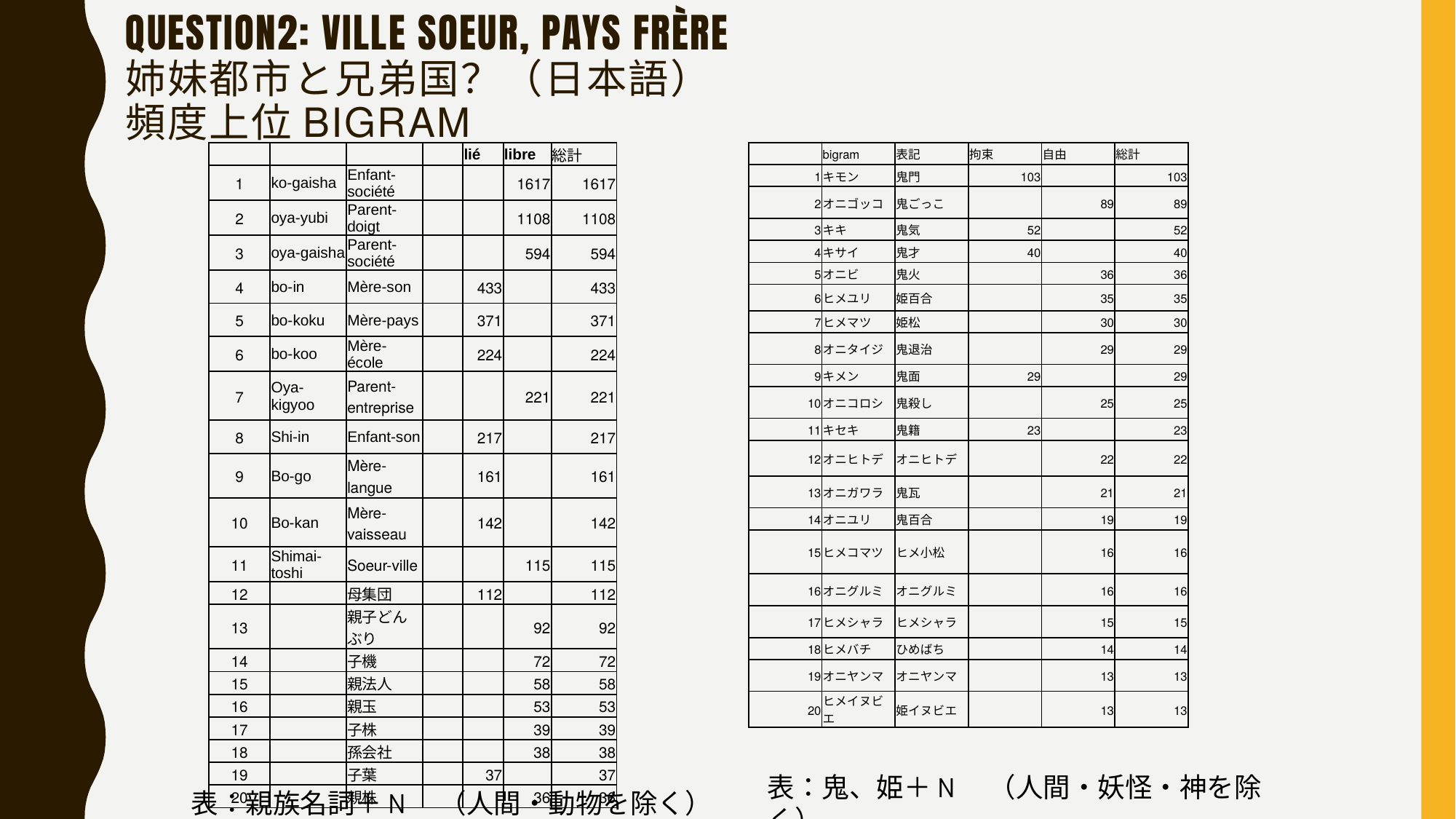

# Question2: ville soeur, Pays Frère 姉妹都市と兄弟国？（日本語） 頻度上位BIgram
|  |  |  |  | lié | libre | 総計 |
| --- | --- | --- | --- | --- | --- | --- |
| 1 | ko-gaisha | Enfant-société |  |  | 1617 | 1617 |
| 2 | oya-yubi | Parent-doigt |  |  | 1108 | 1108 |
| 3 | oya-gaisha | Parent-société |  |  | 594 | 594 |
| 4 | bo-in | Mère-son |  | 433 |  | 433 |
| 5 | bo-koku | Mère-pays |  | 371 |  | 371 |
| 6 | bo-koo | Mère-école |  | 224 |  | 224 |
| 7 | Oya-kigyoo | Parent-entreprise |  |  | 221 | 221 |
| 8 | Shi-in | Enfant-son |  | 217 |  | 217 |
| 9 | Bo-go | Mère-langue |  | 161 |  | 161 |
| 10 | Bo-kan | Mère-vaisseau |  | 142 |  | 142 |
| 11 | Shimai-toshi | Soeur-ville |  |  | 115 | 115 |
| 12 |  | 母集団 |  | 112 |  | 112 |
| 13 |  | 親子どんぶり |  |  | 92 | 92 |
| 14 |  | 子機 |  |  | 72 | 72 |
| 15 |  | 親法人 |  |  | 58 | 58 |
| 16 |  | 親玉 |  |  | 53 | 53 |
| 17 |  | 子株 |  |  | 39 | 39 |
| 18 |  | 孫会社 |  |  | 38 | 38 |
| 19 |  | 子葉 |  | 37 |  | 37 |
| 20 |  | 親株 |  |  | 36 | 36 |
|  | bigram | 表記 | 拘束 | 自由 | 総計 |
| --- | --- | --- | --- | --- | --- |
| 1 | キモン | 鬼門 | 103 |  | 103 |
| 2 | オニゴッコ | 鬼ごっこ |  | 89 | 89 |
| 3 | キキ | 鬼気 | 52 |  | 52 |
| 4 | キサイ | 鬼才 | 40 |  | 40 |
| 5 | オニビ | 鬼火 |  | 36 | 36 |
| 6 | ヒメユリ | 姫百合 |  | 35 | 35 |
| 7 | ヒメマツ | 姫松 |  | 30 | 30 |
| 8 | オニタイジ | 鬼退治 |  | 29 | 29 |
| 9 | キメン | 鬼面 | 29 |  | 29 |
| 10 | オニコロシ | 鬼殺し |  | 25 | 25 |
| 11 | キセキ | 鬼籍 | 23 |  | 23 |
| 12 | オニヒトデ | オニヒトデ |  | 22 | 22 |
| 13 | オニガワラ | 鬼瓦 |  | 21 | 21 |
| 14 | オニユリ | 鬼百合 |  | 19 | 19 |
| 15 | ヒメコマツ | ヒメ小松 |  | 16 | 16 |
| 16 | オニグルミ | オニグルミ |  | 16 | 16 |
| 17 | ヒメシャラ | ヒメシャラ |  | 15 | 15 |
| 18 | ヒメバチ | ひめばち |  | 14 | 14 |
| 19 | オニヤンマ | オニヤンマ |  | 13 | 13 |
| 20 | ヒメイヌビエ | 姫イヌビエ |  | 13 | 13 |
表：鬼、姫＋N　（人間・妖怪・神を除く）
表：親族名詞＋N　（人間・動物を除く）